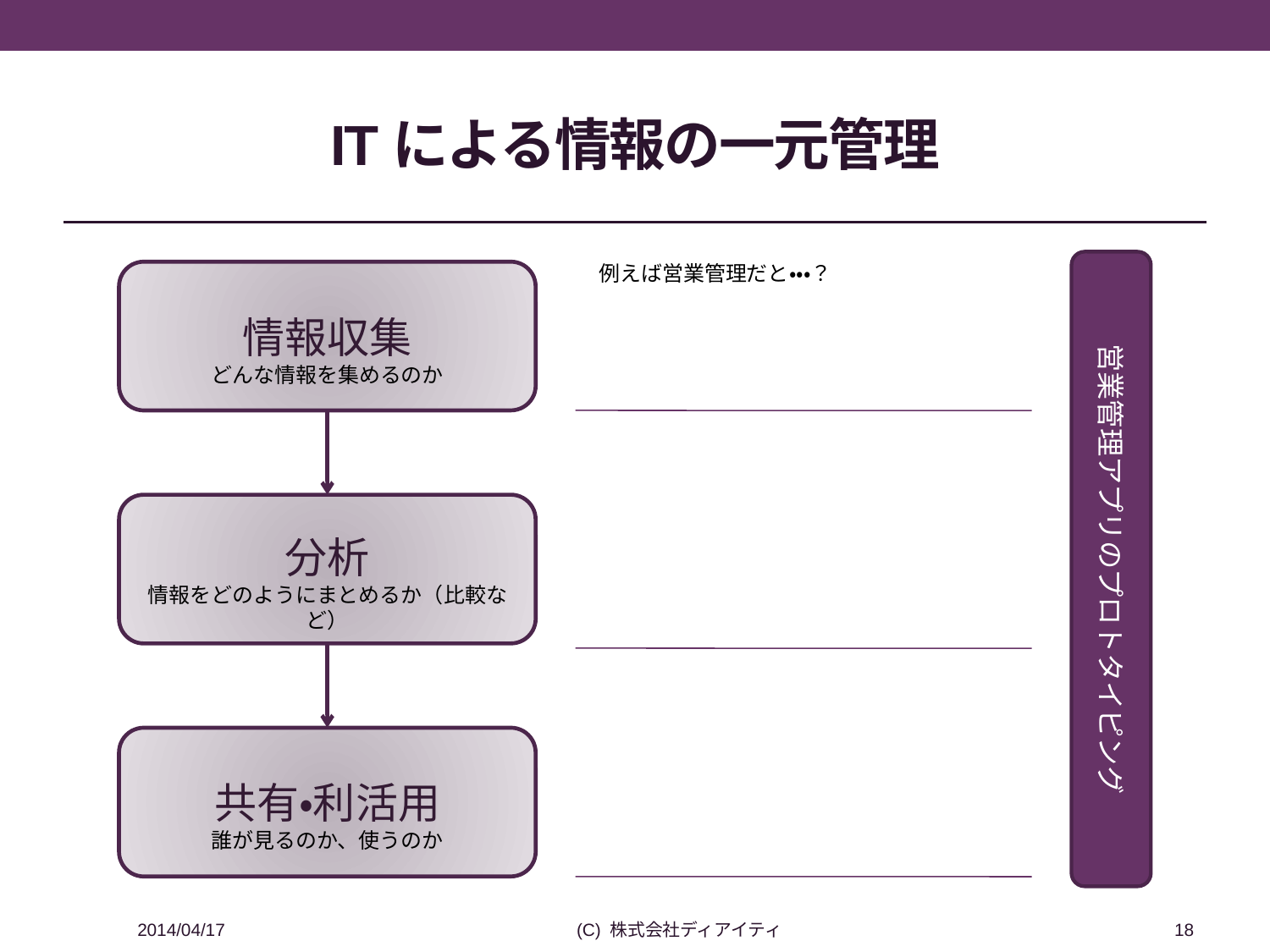

# ITによる情報の一元管理
営業管理アプリのプロトタイピング
例えば営業管理だと・・・？
情報収集
どんな情報を集めるのか
分析
情報をどのようにまとめるか（比較など）
共有・利活用
誰が見るのか、使うのか
2014/04/17
(C) 株式会社ディアイティ
18